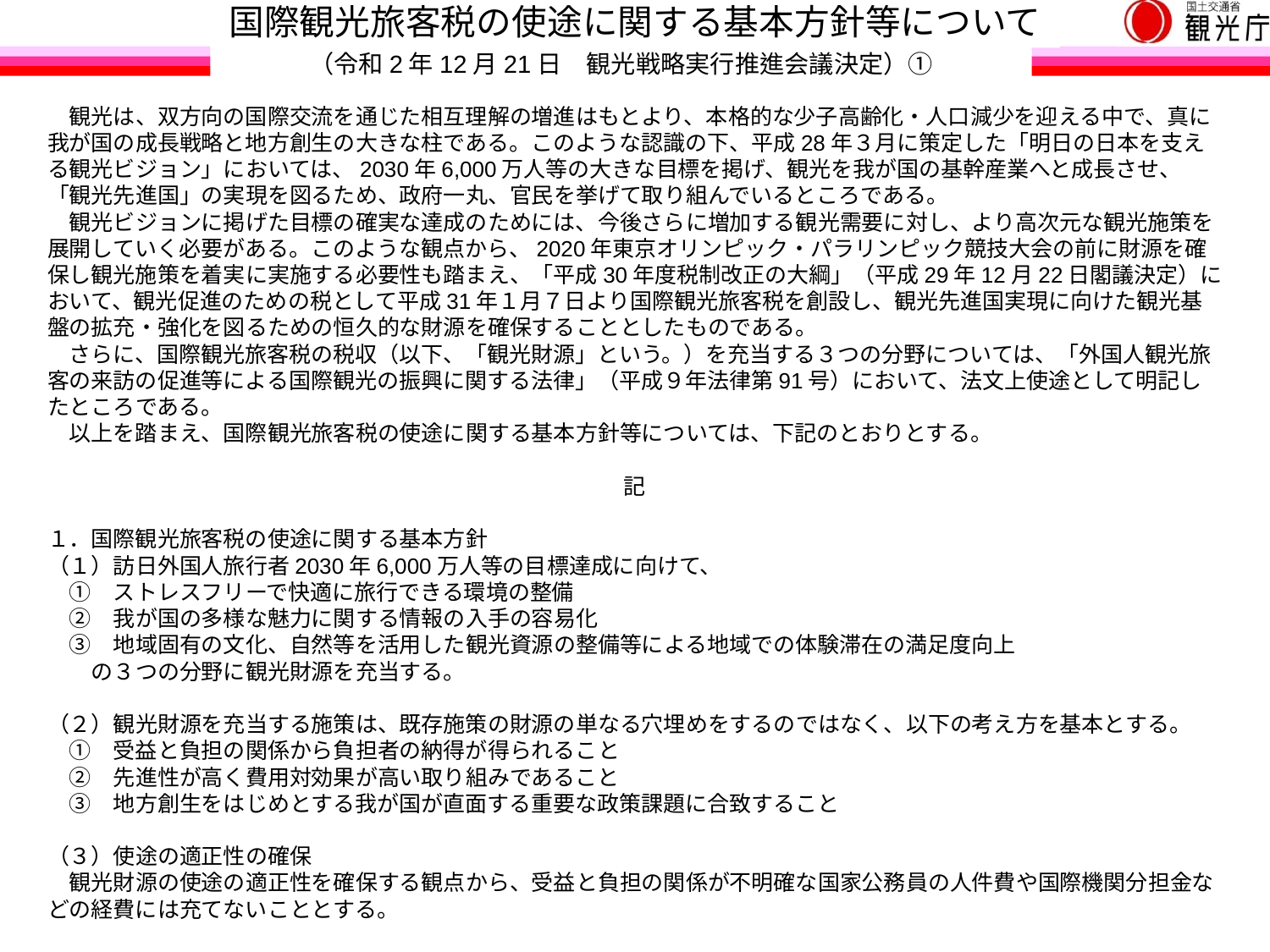

# 国際観光旅客税の使途に関する基本方針等について
（令和2年12月21日　観光戦略実行推進会議決定）①
　観光は、双方向の国際交流を通じた相互理解の増進はもとより、本格的な少子高齢化・人口減少を迎える中で、真に我が国の成長戦略と地方創生の大きな柱である。このような認識の下、平成28年３月に策定した「明日の日本を支える観光ビジョン」においては、2030年6,000万人等の大きな目標を掲げ、観光を我が国の基幹産業へと成長させ、「観光先進国」の実現を図るため、政府一丸、官民を挙げて取り組んでいるところである。
　観光ビジョンに掲げた目標の確実な達成のためには、今後さらに増加する観光需要に対し、より高次元な観光施策を展開していく必要がある。このような観点から、2020年東京オリンピック・パラリンピック競技大会の前に財源を確保し観光施策を着実に実施する必要性も踏まえ、「平成30年度税制改正の大綱」（平成29年12月22日閣議決定）において、観光促進のための税として平成31年１月７日より国際観光旅客税を創設し、観光先進国実現に向けた観光基盤の拡充・強化を図るための恒久的な財源を確保することとしたものである。
　さらに、国際観光旅客税の税収（以下、「観光財源」という。）を充当する３つの分野については、「外国人観光旅客の来訪の促進等による国際観光の振興に関する法律」（平成９年法律第91号）において、法文上使途として明記したところである。
　以上を踏まえ、国際観光旅客税の使途に関する基本方針等については、下記のとおりとする。

記

１．国際観光旅客税の使途に関する基本方針
（１）訪日外国人旅行者2030年6,000万人等の目標達成に向けて、
　①　ストレスフリーで快適に旅行できる環境の整備
　②　我が国の多様な魅力に関する情報の入手の容易化
　③　地域固有の文化、自然等を活用した観光資源の整備等による地域での体験滞在の満足度向上
　　の３つの分野に観光財源を充当する。

（２）観光財源を充当する施策は、既存施策の財源の単なる穴埋めをするのではなく、以下の考え方を基本とする。
　①　受益と負担の関係から負担者の納得が得られること
　②　先進性が高く費用対効果が高い取り組みであること
　③　地方創生をはじめとする我が国が直面する重要な政策課題に合致すること

（３）使途の適正性の確保
　観光財源の使途の適正性を確保する観点から、受益と負担の関係が不明確な国家公務員の人件費や国際機関分担金などの経費には充てないこととする。